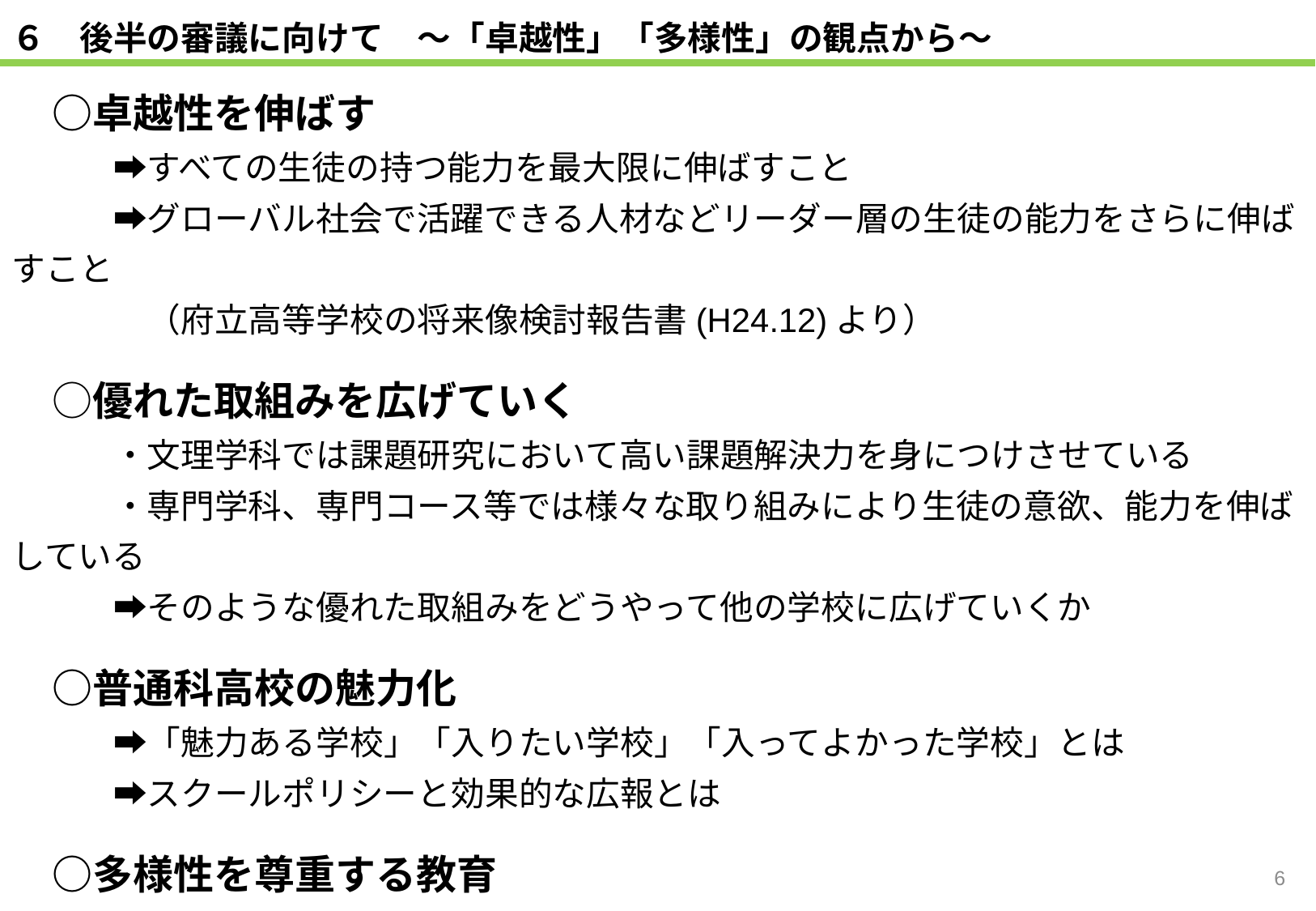

６　後半の審議に向けて　～「卓越性」「多様性」の観点から～
　○卓越性を伸ばす
　　　➡すべての生徒の持つ能力を最大限に伸ばすこと
　　　➡グローバル社会で活躍できる人材などリーダー層の生徒の能力をさらに伸ばすこと
　　　　（府立高等学校の将来像検討報告書(H24.12)より）

　○優れた取組みを広げていく
　　　・文理学科では課題研究において高い課題解決力を身につけさせている
　　　・専門学科、専門コース等では様々な取り組みにより生徒の意欲、能力を伸ばしている
　　　➡そのような優れた取組みをどうやって他の学校に広げていくか

　○普通科高校の魅力化
　　　➡「魅力ある学校」「入りたい学校」「入ってよかった学校」とは
　　　➡スクールポリシーと効果的な広報とは

　○多様性を尊重する教育
　　　・生徒一人ひとりの個性を認め、尊重し、大切にする教育
6